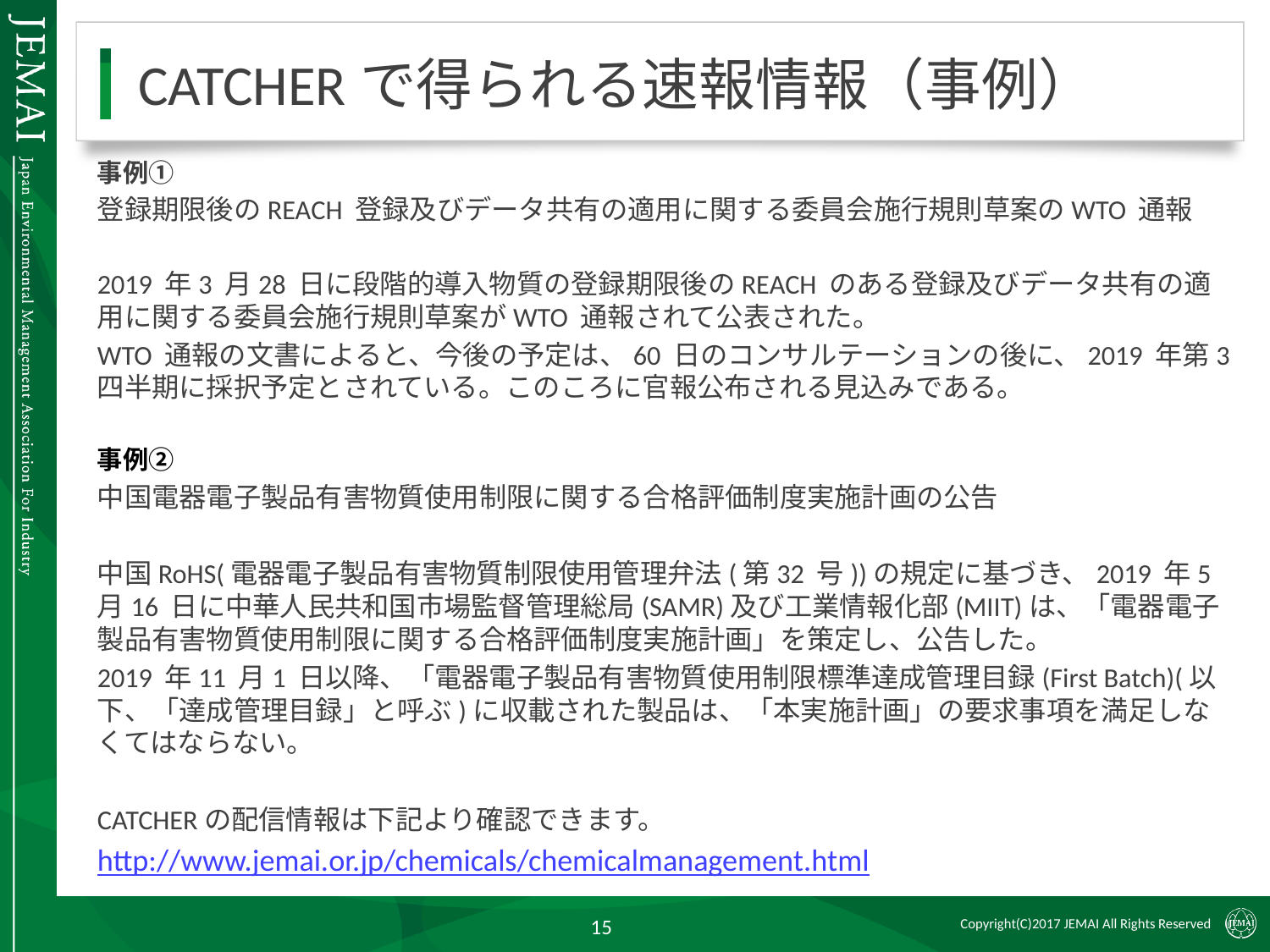

# CATCHERで得られる速報情報（事例）
事例①
登録期限後のREACH 登録及びデータ共有の適用に関する委員会施行規則草案のWTO 通報

2019 年3 月28 日に段階的導入物質の登録期限後のREACH のある登録及びデータ共有の適用に関する委員会施行規則草案がWTO 通報されて公表された。
WTO 通報の文書によると、今後の予定は、60 日のコンサルテーションの後に、2019 年第3四半期に採択予定とされている。このころに官報公布される見込みである。

事例②
中国電器電子製品有害物質使用制限に関する合格評価制度実施計画の公告

中国RoHS(電器電子製品有害物質制限使用管理弁法(第32 号))の規定に基づき、2019 年5 月16 日に中華人民共和国市場監督管理総局(SAMR)及び工業情報化部(MIIT)は、「電器電子製品有害物質使用制限に関する合格評価制度実施計画」を策定し、公告した。
2019 年11 月1 日以降、「電器電子製品有害物質使用制限標準達成管理目録(First Batch)(以下、「達成管理目録」と呼ぶ)に収載された製品は、「本実施計画」の要求事項を満足しなくてはならない。

CATCHERの配信情報は下記より確認できます。
http://www.jemai.or.jp/chemicals/chemicalmanagement.html

15